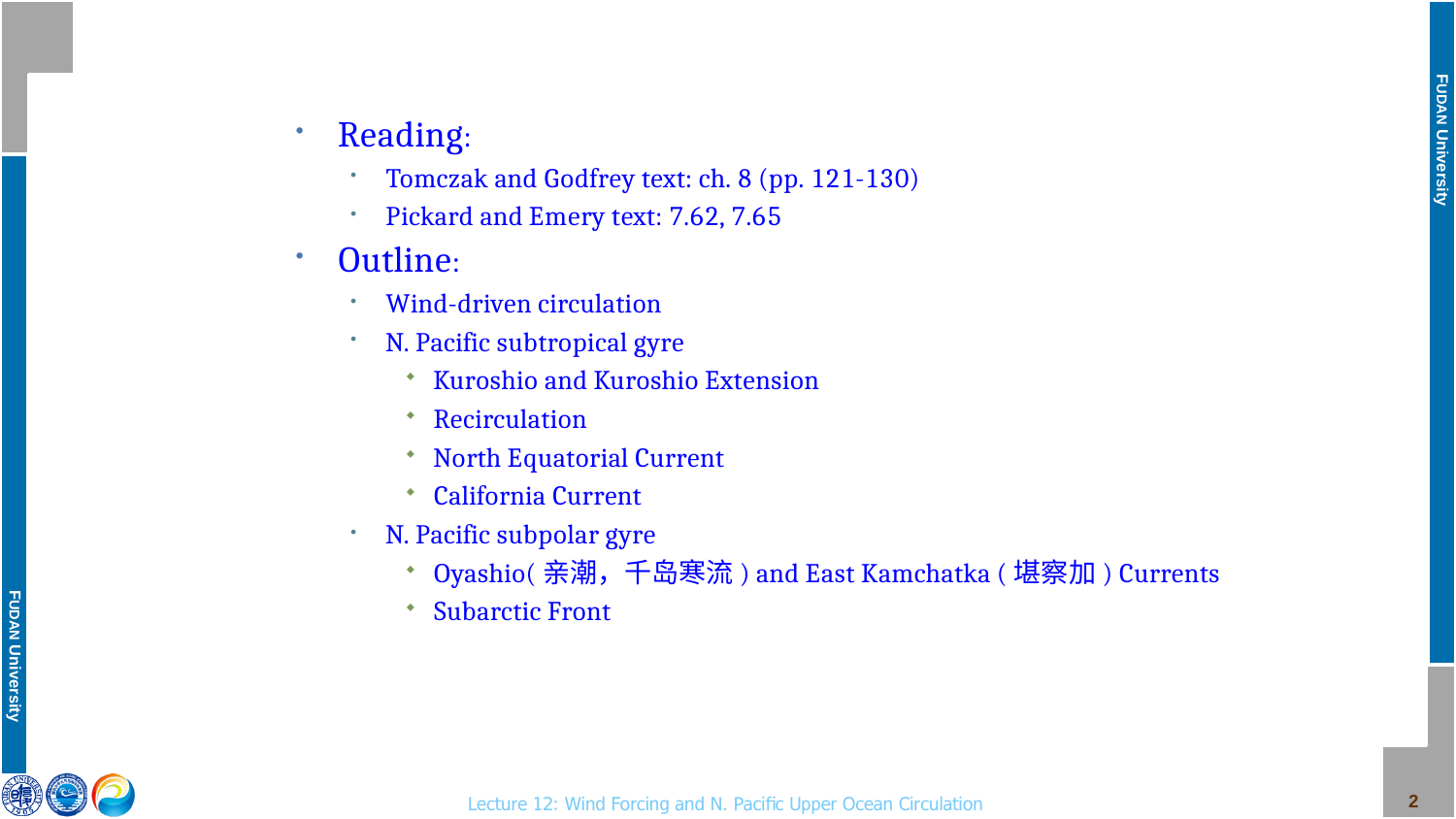

Reading:
Tomczak and Godfrey text: ch. 8 (pp. 121-130)
Pickard and Emery text: 7.62, 7.65
Outline:
Wind-driven circulation
N. Pacific subtropical gyre
Kuroshio and Kuroshio Extension
Recirculation
North Equatorial Current
California Current
N. Pacific subpolar gyre
Oyashio(亲潮，千岛寒流) and East Kamchatka (堪察加) Currents
Subarctic Front